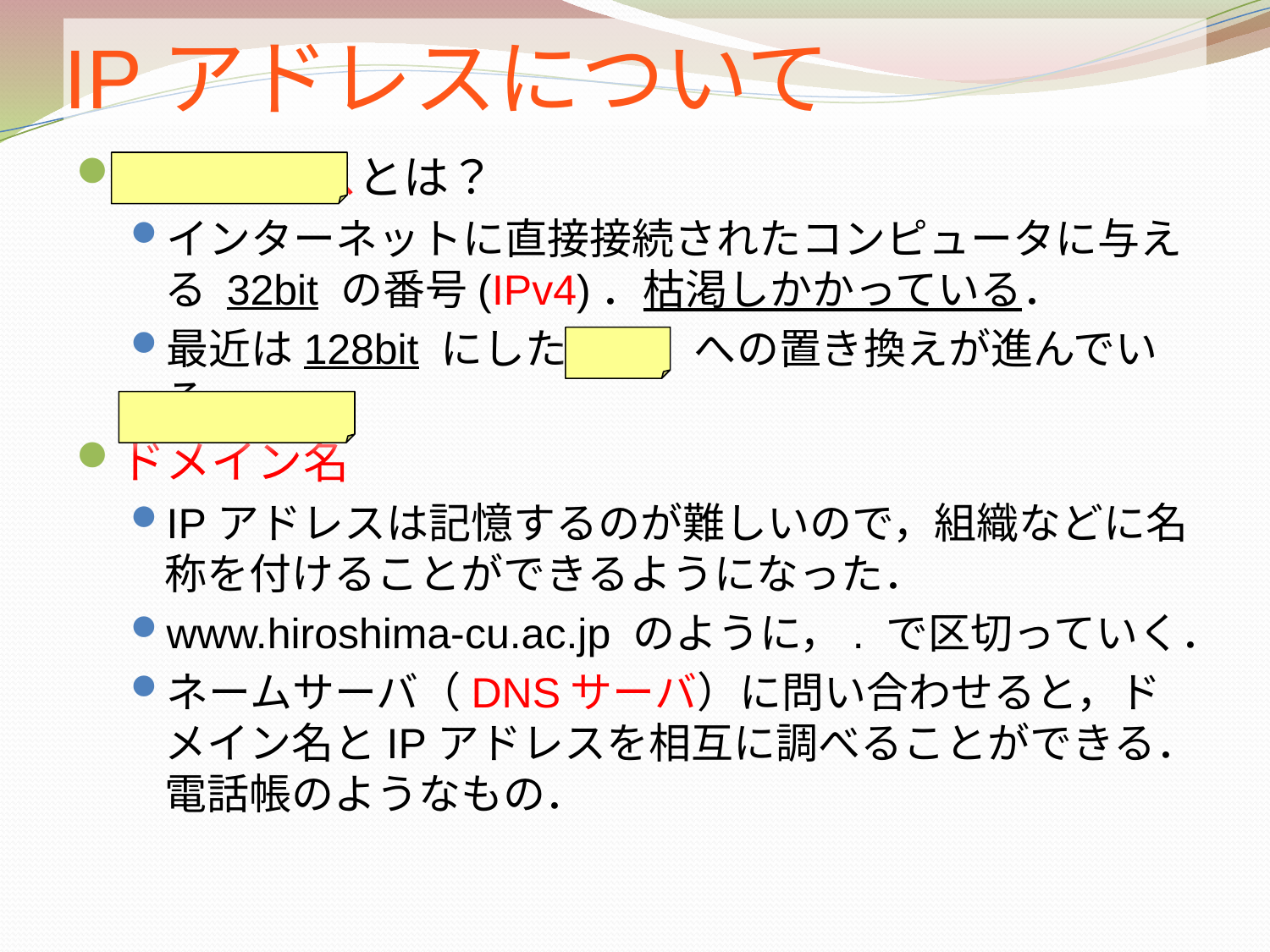

# IPアドレスについて
IPアドレスとは？
インターネットに直接接続されたコンピュータに与える 32bit の番号(IPv4)．枯渇しかかっている．
最近は128bit にした IPv6 への置き換えが進んでいる．
ドメイン名
IPアドレスは記憶するのが難しいので，組織などに名称を付けることができるようになった．
www.hiroshima-cu.ac.jp のように，. で区切っていく．
ネームサーバ（DNSサーバ）に問い合わせると，ドメイン名とIPアドレスを相互に調べることができる．電話帳のようなもの．